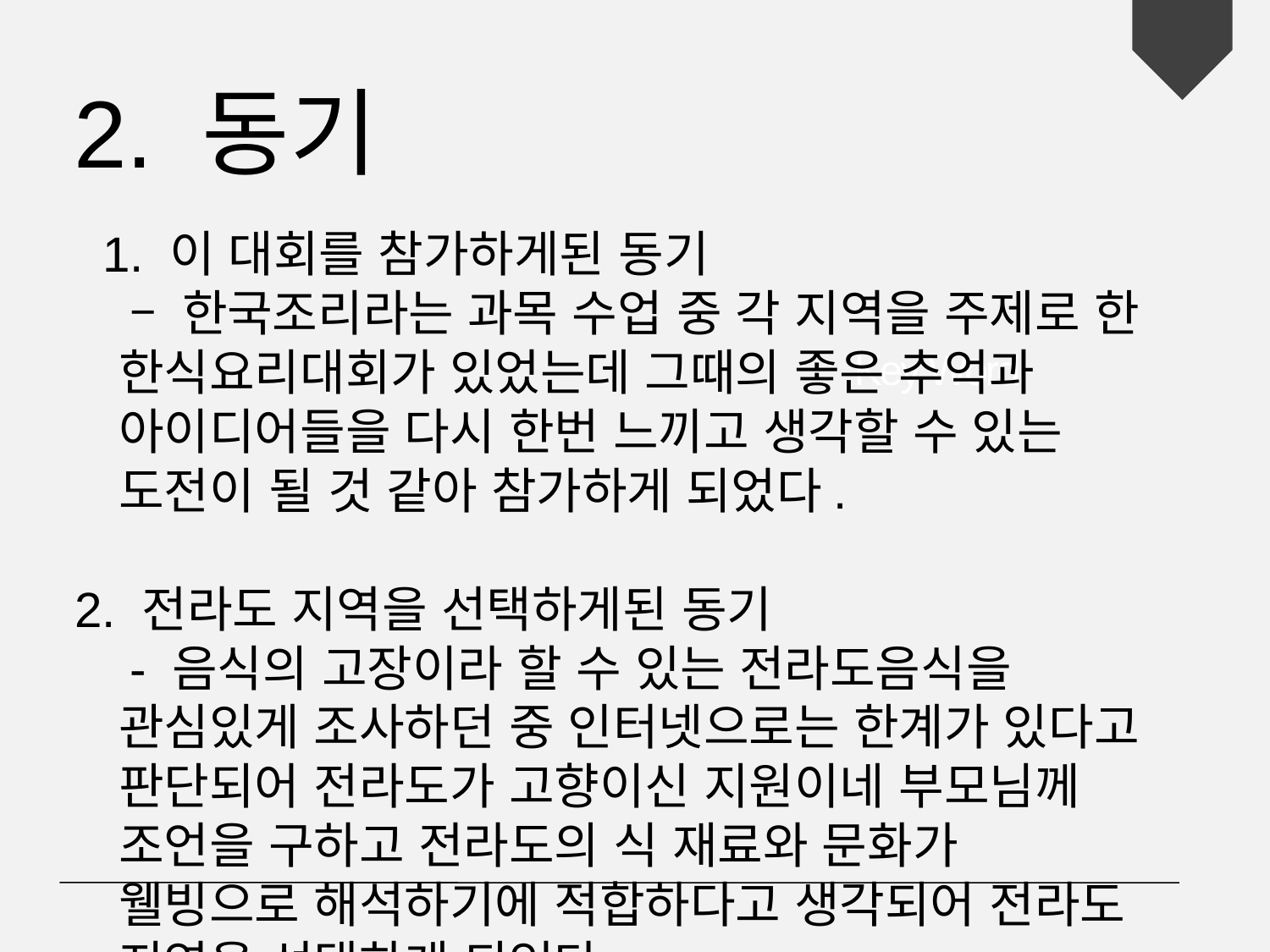

2. 동기
    1. 이 대회를 참가하게된 동기
      – 한국조리라는 과목 수업 중 각 지역을 주제로 한 한식요리대회가 있었는데 그때의 좋은 추억과 아이디어들을 다시 한번 느끼고 생각할 수 있는 도전이 될 것 같아 참가하게 되었다.

  2. 전라도 지역을 선택하게된 동기
      - 음식의 고장이라 할 수 있는 전라도음식을 관심있게 조사하던 중 인터넷으로는 한계가 있다고 판단되어 전라도가 고향이신 지원이네 부모님께 조언을 구하고 전라도의 식 재료와 문화가 웰빙으로 해석하기에 적합하다고 생각되어 전라도 지역을 선택하게 되었다.
Key Word